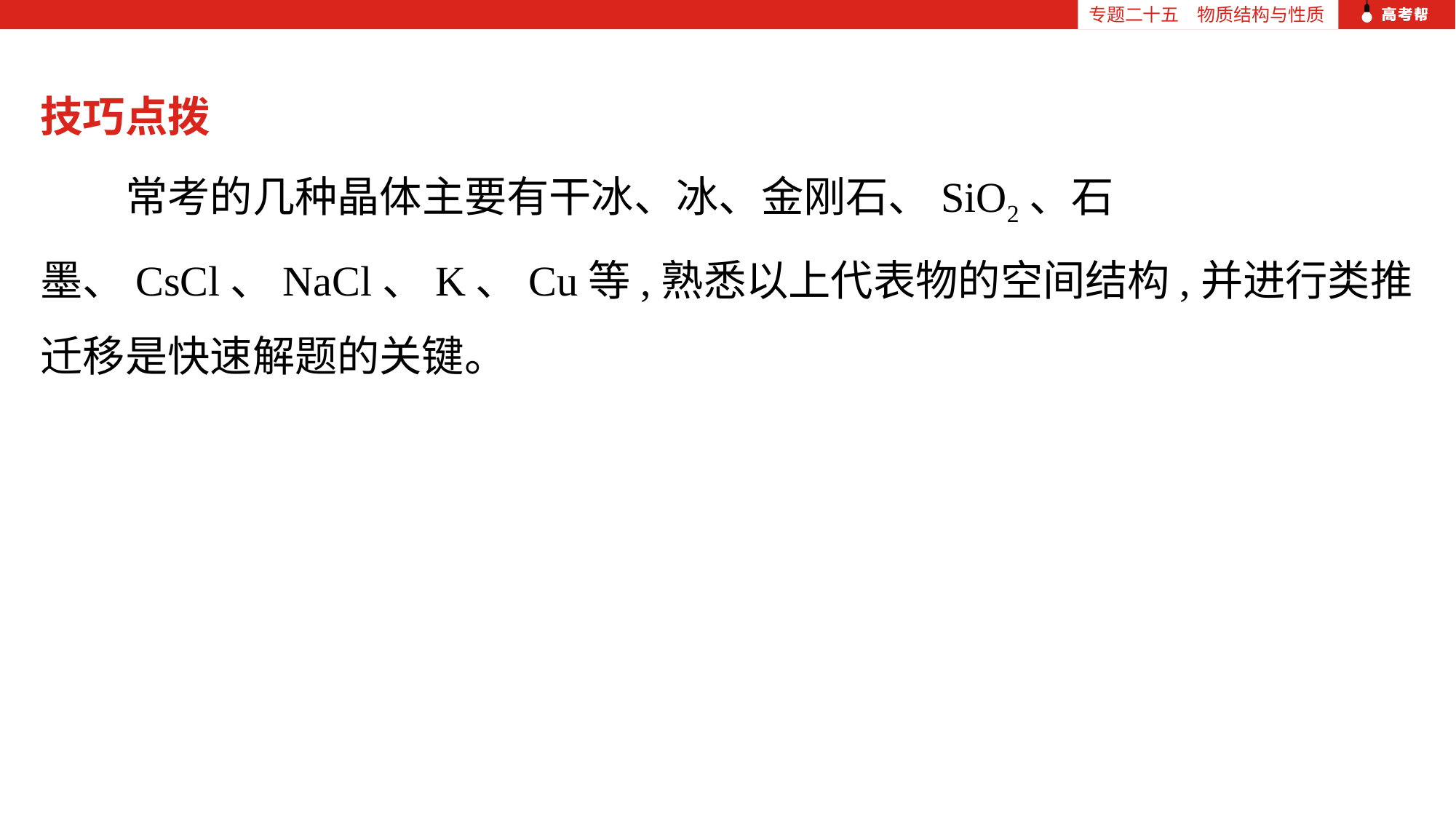

专题二十五　物质结构与性质
技巧点拨
　　常考的几种晶体主要有干冰、冰、金刚石、SiO2、石墨、CsCl、NaCl、K、Cu等,熟悉以上代表物的空间结构,并进行类推迁移是快速解题的关键。